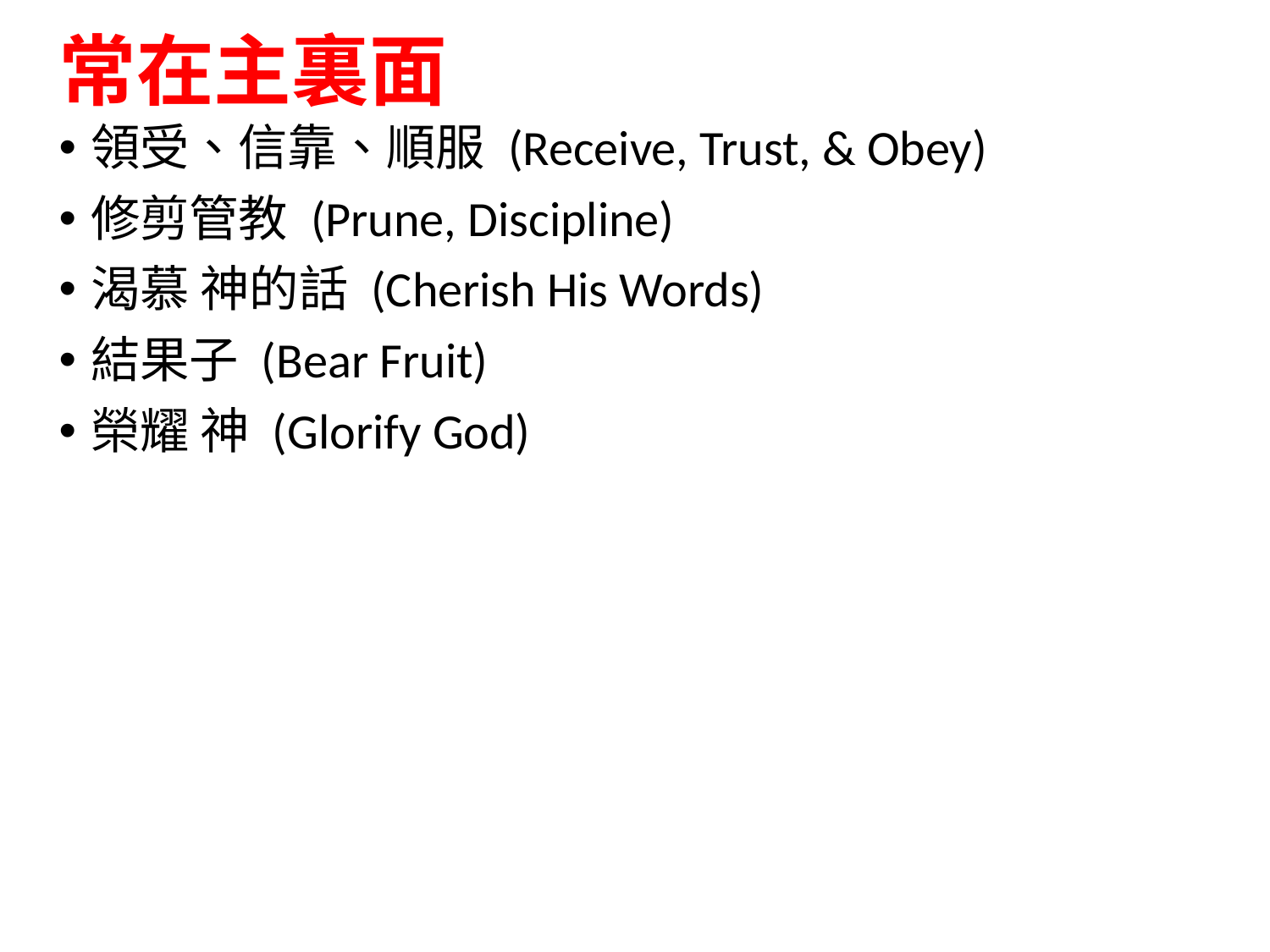

# 常在主裏面
領受、信靠、順服 (Receive, Trust, & Obey)
修剪管教 (Prune, Discipline)
渴慕 神的話 (Cherish His Words)
結果子 (Bear Fruit)
榮耀 神 (Glorify God)